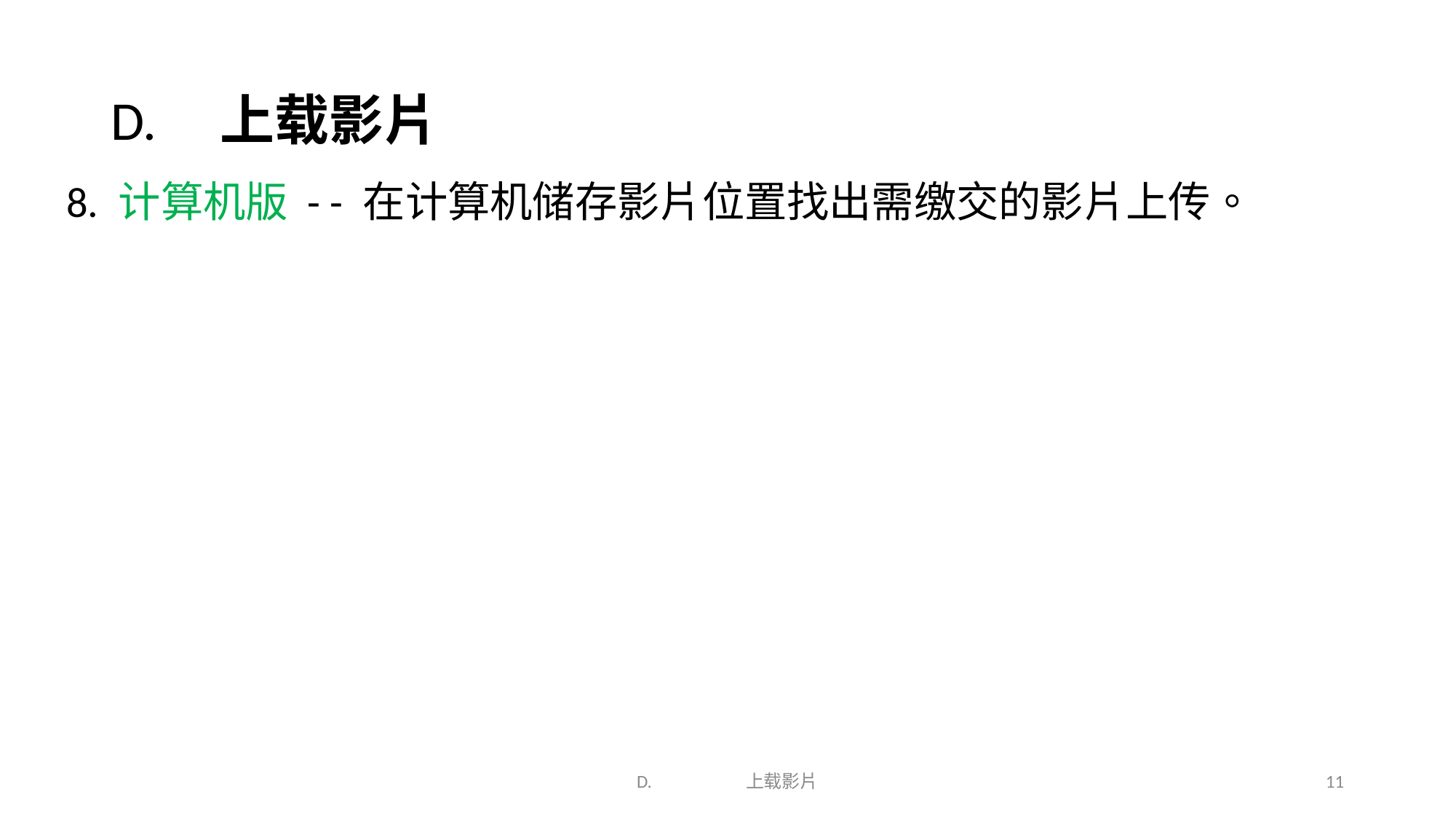

# D.	上载影片
8. 计算机版 - - 在计算机储存影片位置找出需缴交的影片上传。
D.	上载影片
11